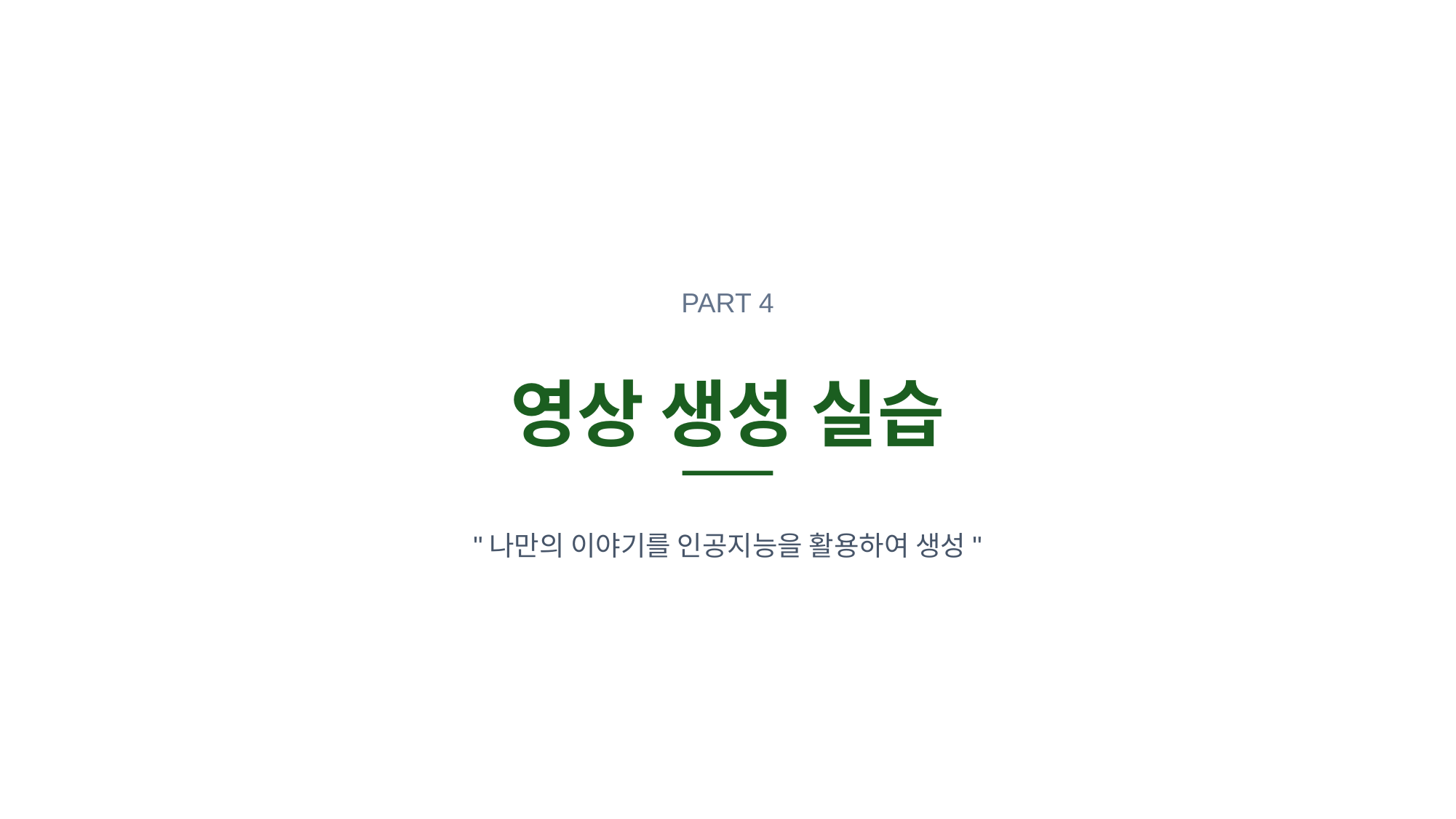

PART 4
영상 생성 실습

"나만의 이야기를 인공지능을 활용하여 생성"